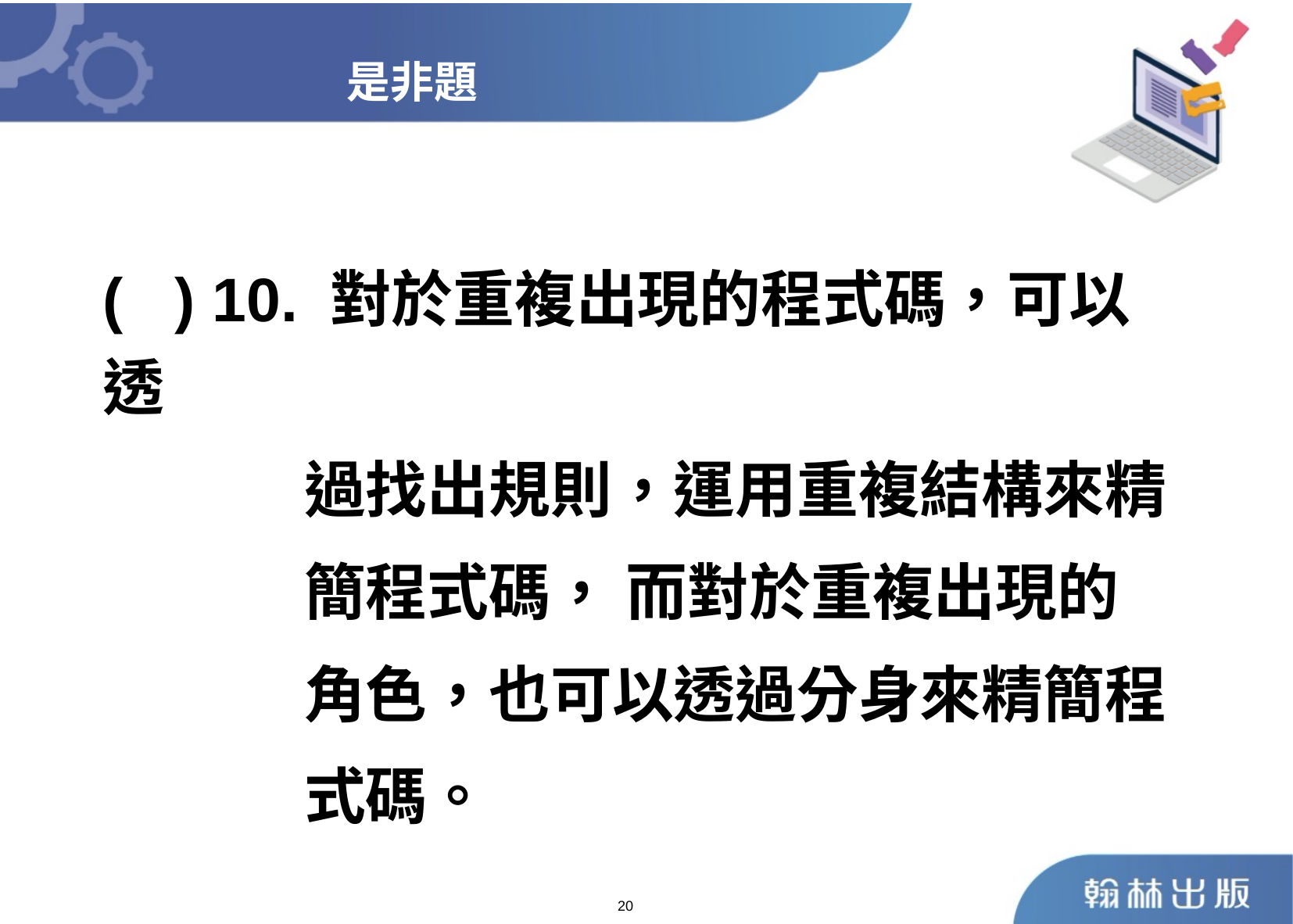

是非題
	(   ) 10. 對於重複出現的程式碼，可以透
               過找出規則，運用重複結構來精
               簡程式碼， 而對於重複出現的
               角色，也可以透過分身來精簡程
               式碼。
20